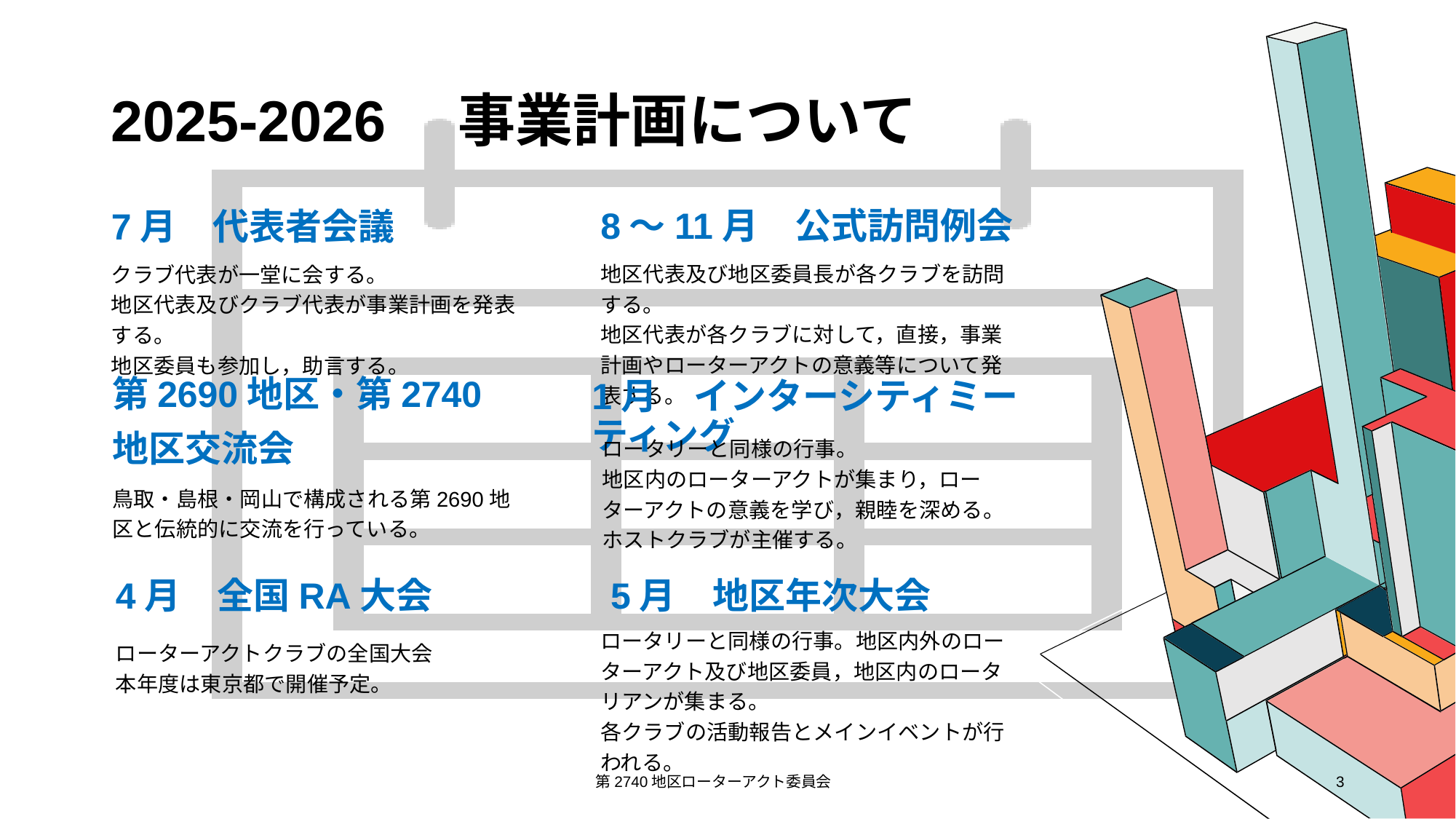

# 2025-2026　事業計画について
8～11月　公式訪問例会
7月　代表者会議
地区代表及び地区委員長が各クラブを訪問する。
地区代表が各クラブに対して，直接，事業計画やローターアクトの意義等について発表する。
クラブ代表が一堂に会する。
地区代表及びクラブ代表が事業計画を発表する。
地区委員も参加し，助言する。
第2690地区・第2740
地区交流会
1月　インターシティミーティング
ロータリーと同様の行事。
地区内のローターアクトが集まり，ローターアクトの意義を学び，親睦を深める。
ホストクラブが主催する。
鳥取・島根・岡山で構成される第2690地区と伝統的に交流を行っている。
4月　全国RA大会
　5月　地区年次大会
ロータリーと同様の行事。地区内外のローターアクト及び地区委員，地区内のロータリアンが集まる。
各クラブの活動報告とメインイベントが行われる。
ローターアクトクラブの全国大会
本年度は東京都で開催予定。
第2740地区ローターアクト委員会
3